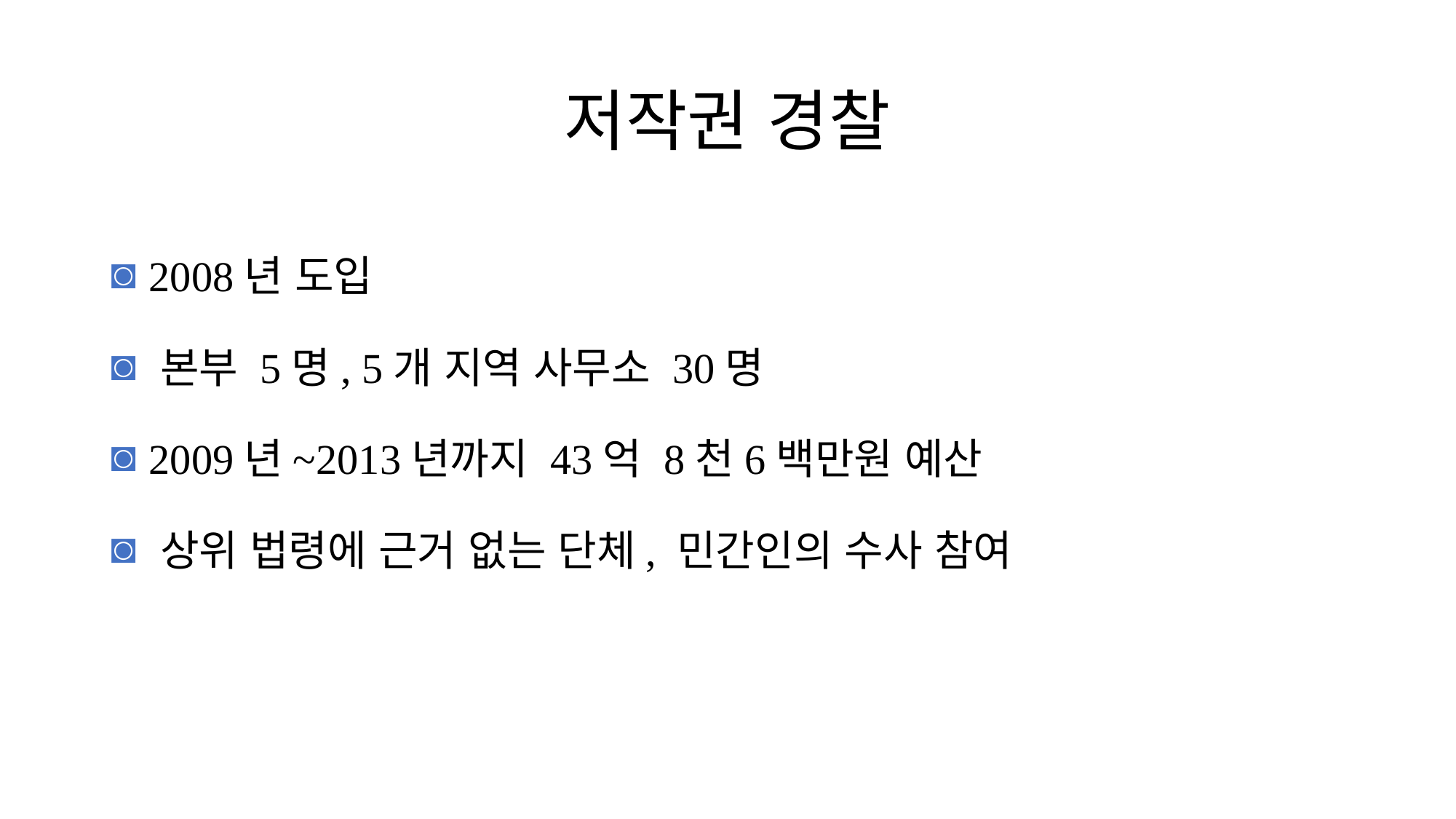

# 저작권 경찰
 2008년 도입
 본부 5명, 5개 지역 사무소 30명
 2009년~2013년까지 43억 8천6백만원 예산
 상위 법령에 근거 없는 단체, 민간인의 수사 참여